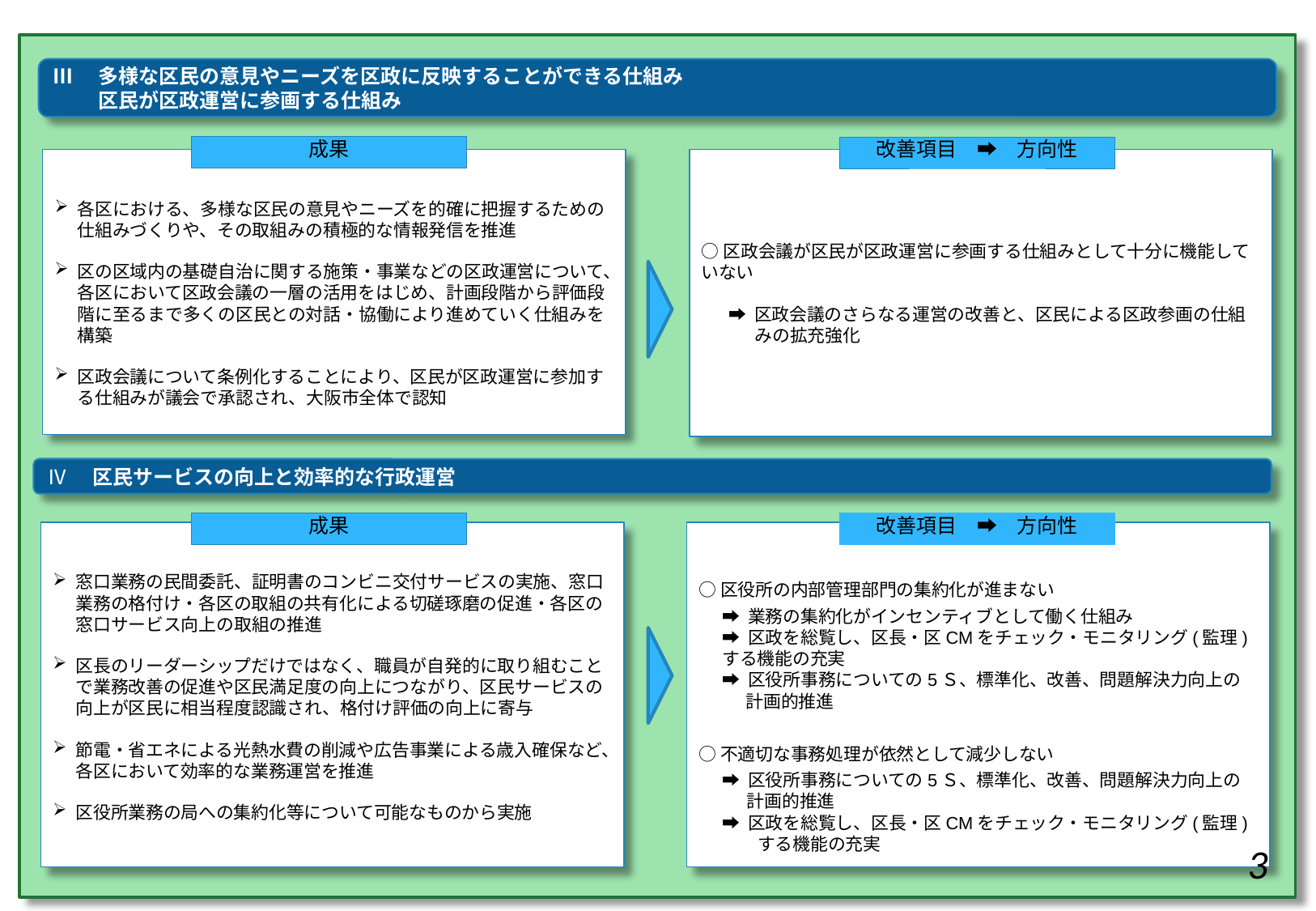

Ⅲ　多様な区民の意見やニーズを区政に反映することができる仕組み
　　 区民が区政運営に参画する仕組み
成果
改善項目　➡　方向性

各区における、多様な区民の意見やニーズを的確に把握するための仕組みづくりや、その取組みの積極的な情報発信を推進
区の区域内の基礎自治に関する施策・事業などの区政運営について、各区において区政会議の一層の活用をはじめ、計画段階から評価段階に至るまで多くの区民との対話・協働により進めていく仕組みを構築
区政会議について条例化することにより、区民が区政運営に参加する仕組みが議会で承認され、大阪市全体で認知
○区政会議が区民が区政運営に参画する仕組みとして十分に機能していない
 ➡ 区政会議のさらなる運営の改善と、区民による区政参画の仕組みの拡充強化

Ⅳ　区民サービスの向上と効率的な行政運営
成果
改善項目　➡　方向性

窓口業務の民間委託、証明書のコンビニ交付サービスの実施、窓口業務の格付け・各区の取組の共有化による切磋琢磨の促進・各区の窓口サービス向上の取組の推進
区長のリーダーシップだけではなく、職員が自発的に取り組むことで業務改善の促進や区民満足度の向上につながり、区民サービスの向上が区民に相当程度認識され、格付け評価の向上に寄与
節電・省エネによる光熱水費の削減や広告事業による歳入確保など、各区において効率的な業務運営を推進
区役所業務の局への集約化等について可能なものから実施

○区役所の内部管理部門の集約化が進まない
➡ 業務の集約化がインセンティブとして働く仕組み
➡ 区政を総覧し、区長・区CMをチェック・モニタリング(監理)する機能の充実
➡ 区役所事務についての5Ｓ、標準化、改善、問題解決力向上の計画的推進

○不適切な事務処理が依然として減少しない
➡ 区役所事務についての5Ｓ、標準化、改善、問題解決力向上の計画的推進
➡ 区政を総覧し、区長・区CMをチェック・モニタリング(監理)する機能の充実

3